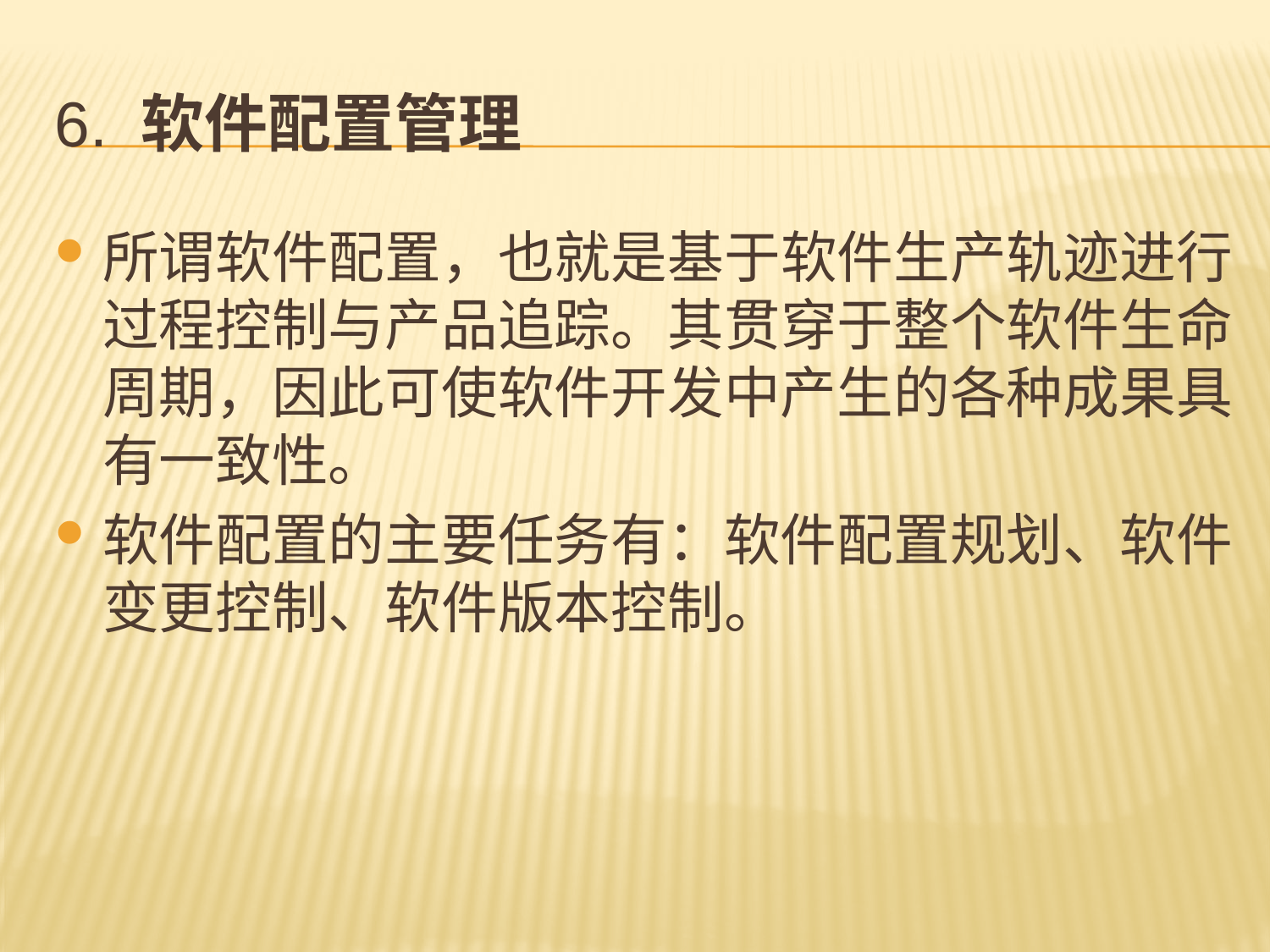

# 6. 软件配置管理
所谓软件配置，也就是基于软件生产轨迹进行过程控制与产品追踪。其贯穿于整个软件生命周期，因此可使软件开发中产生的各种成果具有一致性。
软件配置的主要任务有：软件配置规划、软件变更控制、软件版本控制。